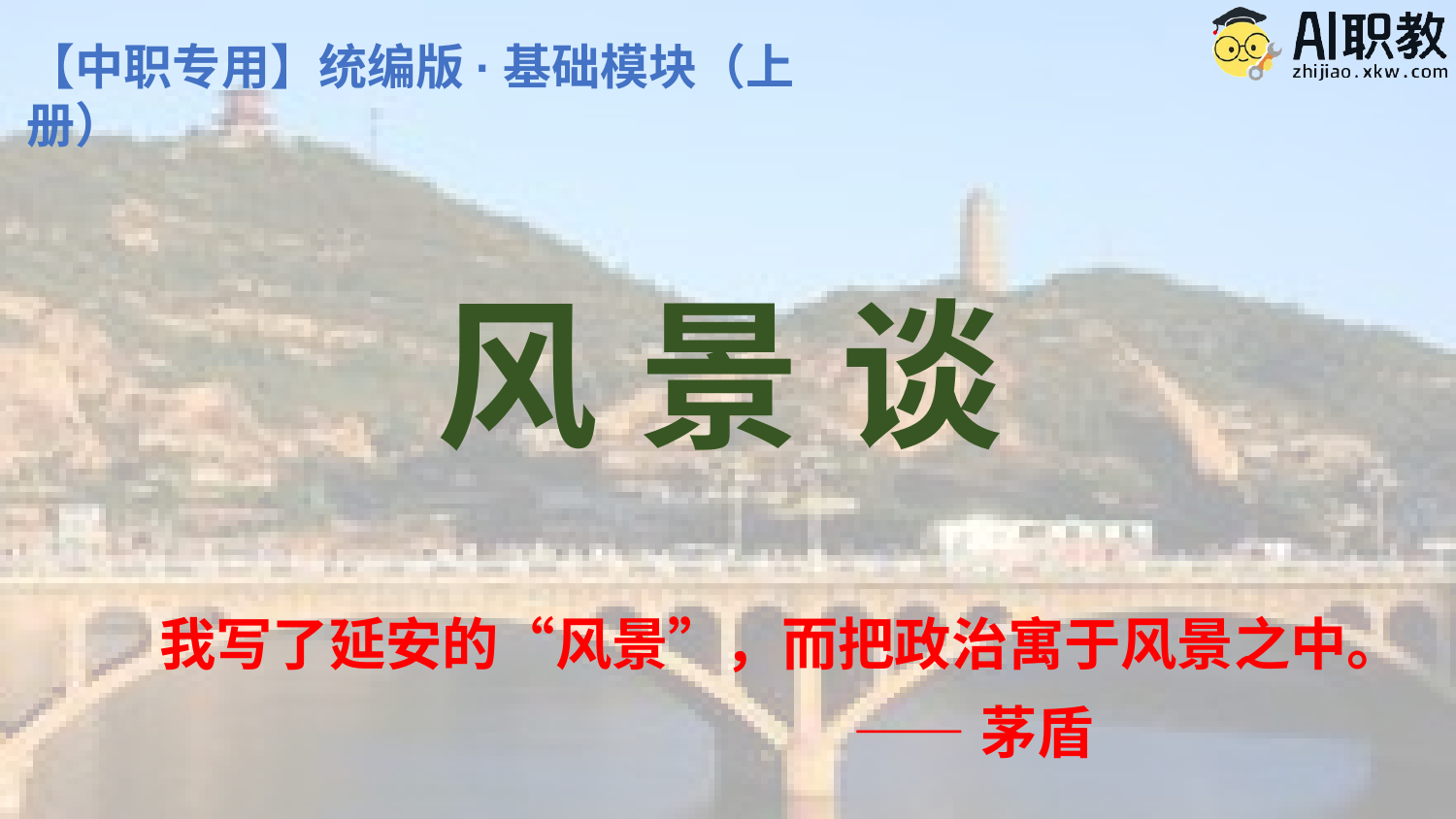

【中职专用】统编版·基础模块（上册）
沁
园
风景谈
春
长
毛泽东
沙
我写了延安的“风景”，而把政治寓于风景之中。
                                                      ——茅盾